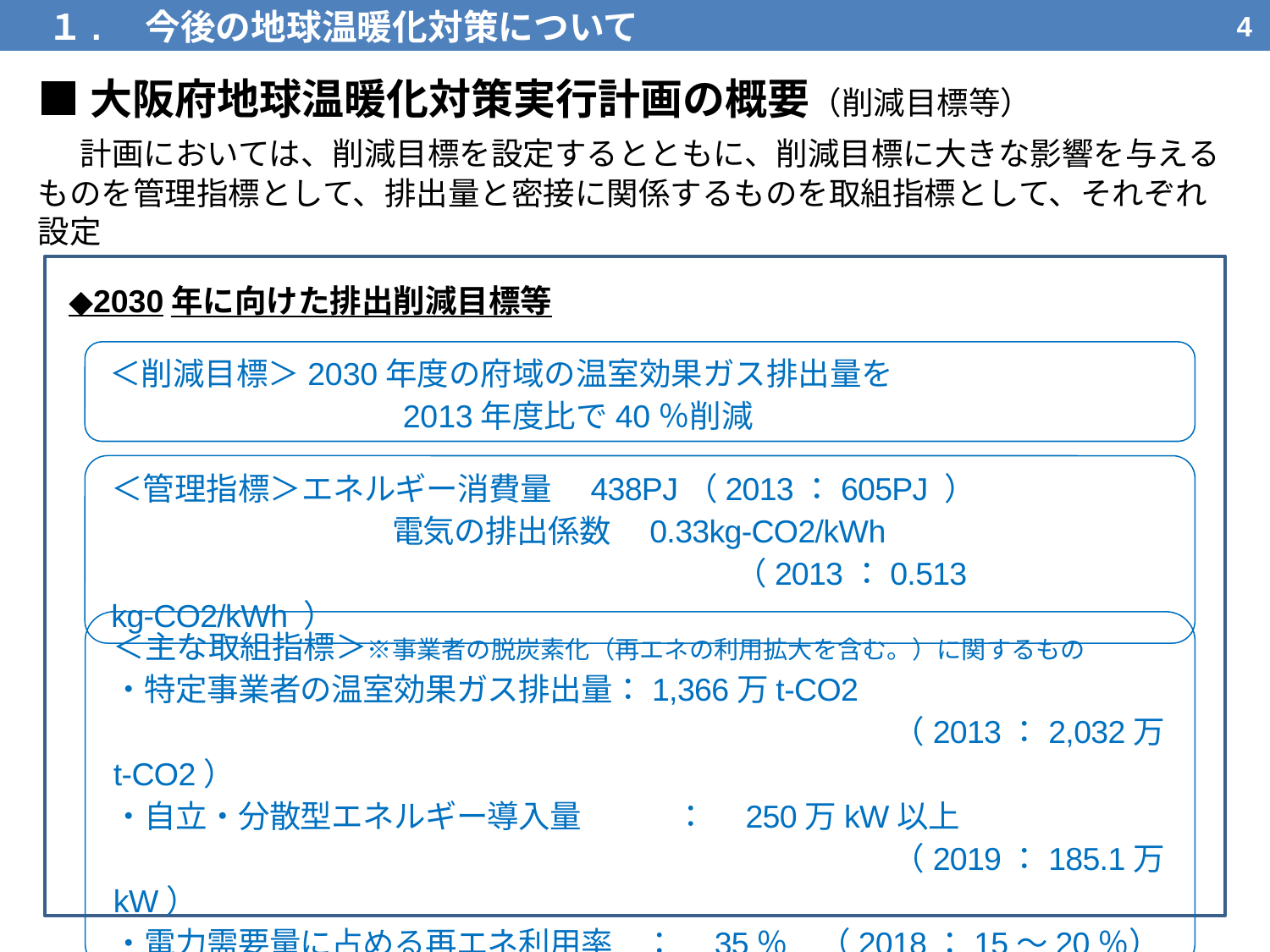

１.　今後の地球温暖化対策について
4
■大阪府地球温暖化対策実行計画の概要（削減目標等）
　計画においては、削減目標を設定するとともに、削減目標に大きな影響を与えるものを管理指標として、排出量と密接に関係するものを取組指標として、それぞれ設定

◆2030年に向けた排出削減目標等
＜削減目標＞2030年度の府域の温室効果ガス排出量を
　　　　　　　　　2013年度比で40％削減
＜管理指標＞エネルギー消費量　438PJ（2013：605PJ ）
　　　　　　　　　電気の排出係数　0.33kg-CO2/kWh
　　　　　　　　　　　　　　　　　　　　（2013：0.513 kg-CO2/kWh ）
＜主な取組指標＞※事業者の脱炭素化（再エネの利用拡大を含む。）に関するもの
・特定事業者の温室効果ガス排出量：1,366万t-CO2
　　　　　　　　　　　　　　　　　　　　　　　　　（2013：2,032万t-CO2）
・自立・分散型エネルギー導入量　　　：　250万kW以上
　　　　　　　　　　　　　　　　　　　　　　　　　（2019：185.1万kW）
・電力需要量に占める再エネ利用率　：　35％　（2018：15～20％）